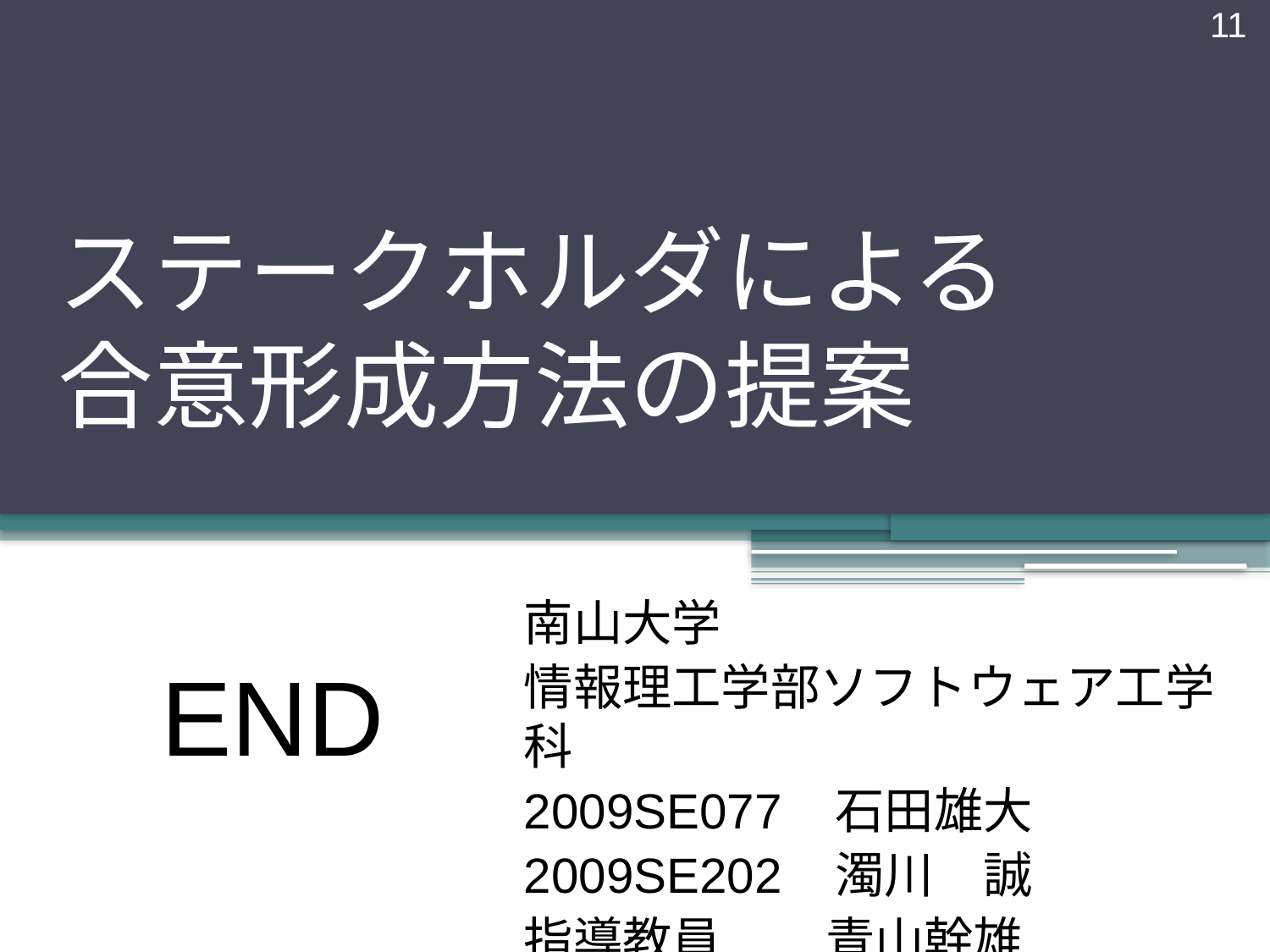

11
# ステークホルダによる 合意形成方法の提案
南山大学
情報理工学部ソフトウェア工学科
2009SE077   石田雄大
2009SE202   濁川　誠
指導教員　     青山幹雄
END